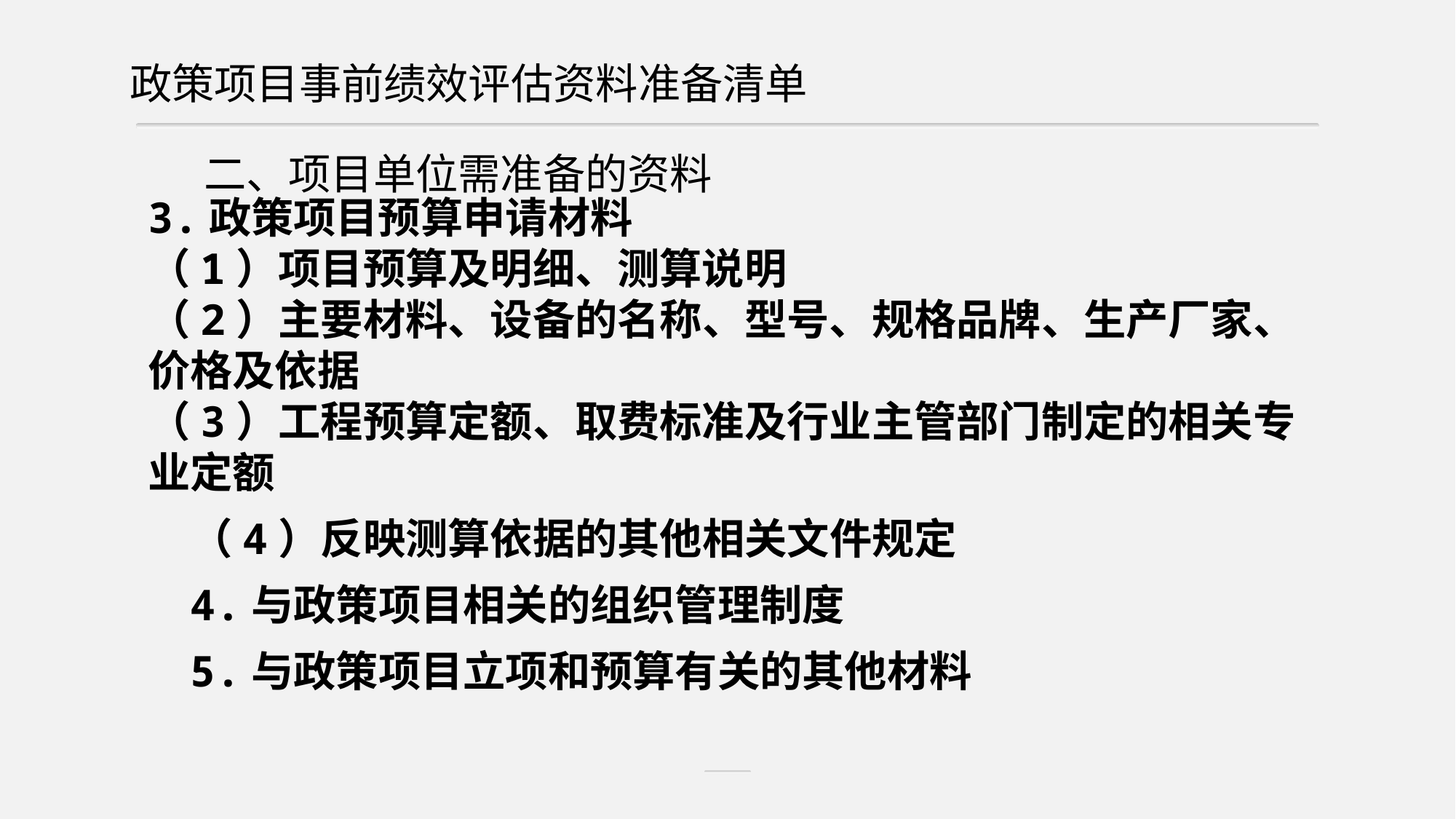

政策项目事前绩效评估资料准备清单
二、项目单位需准备的资料
3.政策项目预算申请材料（1）项目预算及明细、测算说明（2）主要材料、设备的名称、型号、规格品牌、生产厂家、价格及依据（3）工程预算定额、取费标准及行业主管部门制定的相关专业定额（4）反映测算依据的其他相关文件规定
4.与政策项目相关的组织管理制度
5.与政策项目立项和预算有关的其他材料
54